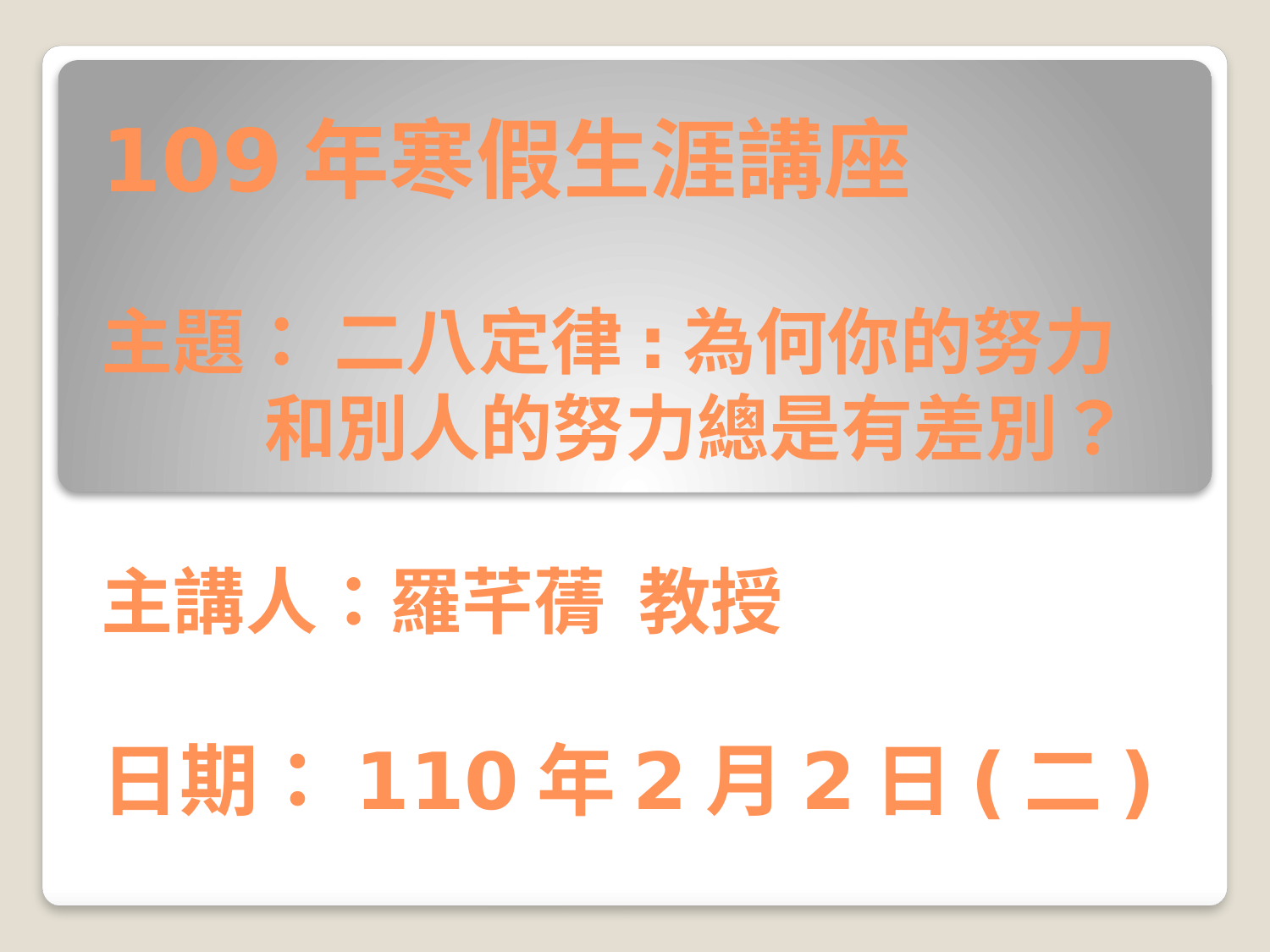

# 109年寒假生涯講座 主題： 二八定律:為何你的努力 和別人的努力總是有差別？ 主講人：羅芊蒨  教授 日期：110年2月2日(二)